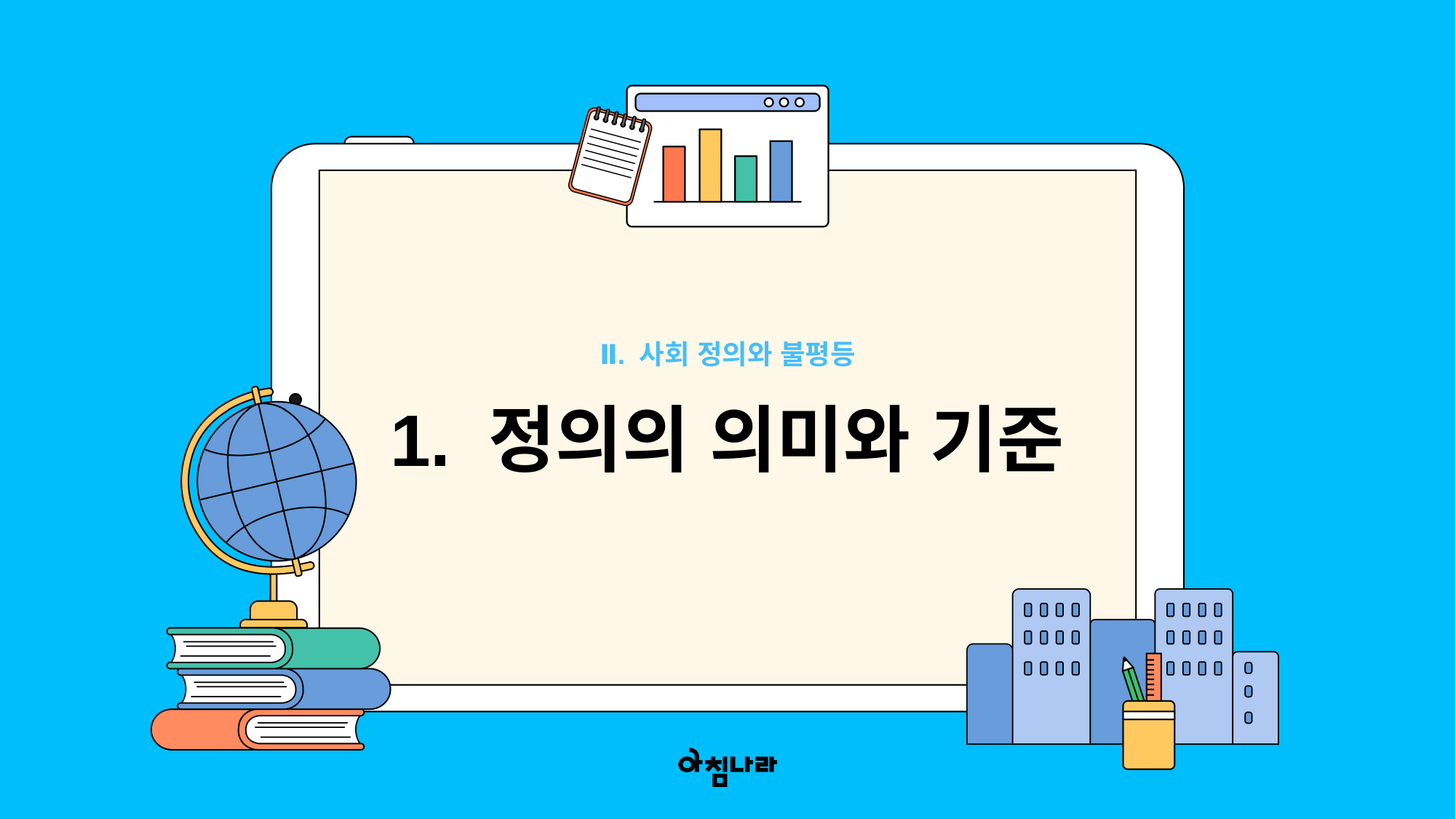

Ⅱ. 사회 정의와 불평등
1. 정의의 의미와 기준